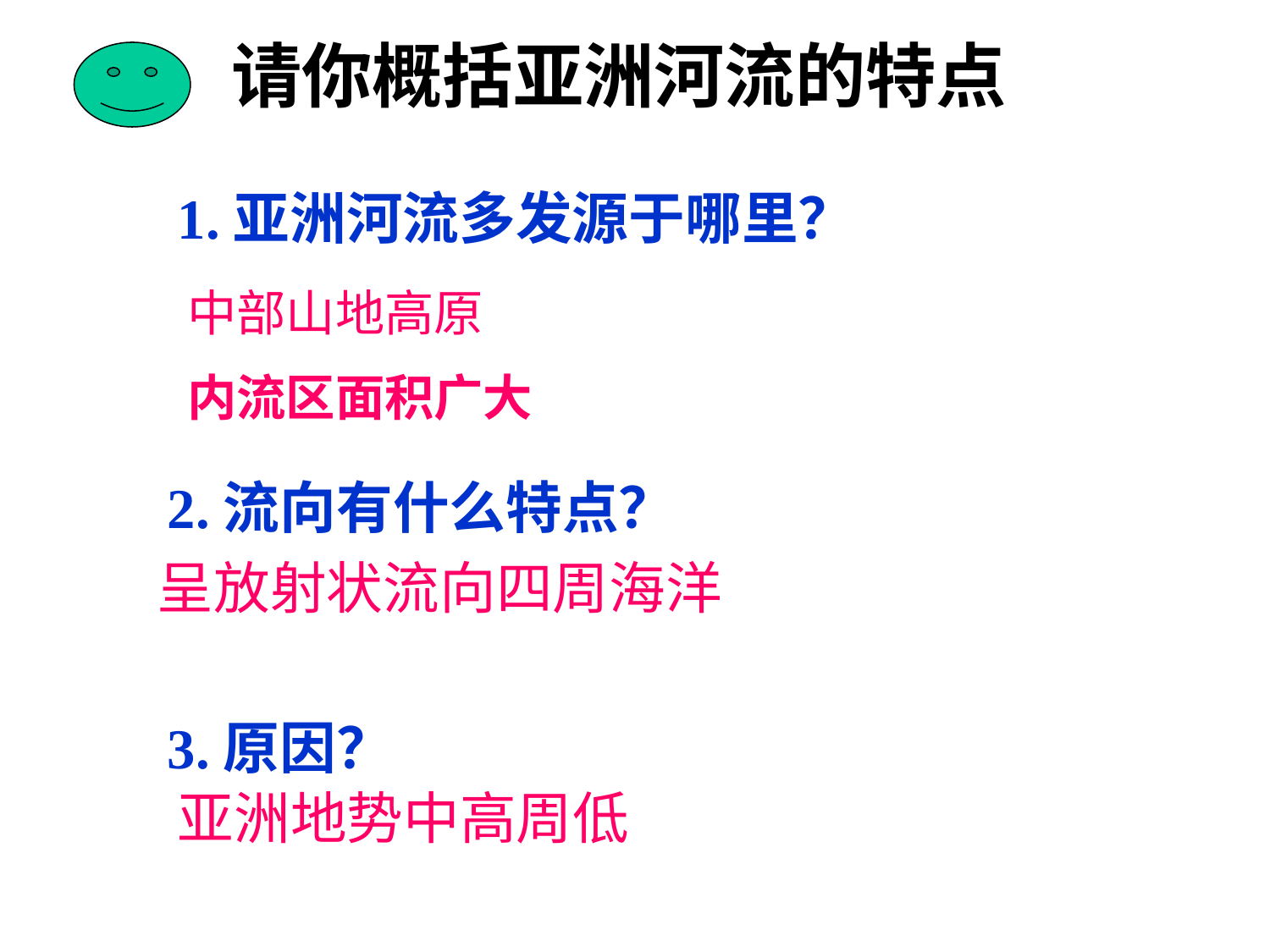

# 请你概括亚洲河流的特点

1.亚洲河流多发源于哪里？
中部山地高原
内流区面积广大
2.流向有什么特点？
呈放射状流向四周海洋
3.原因？
亚洲地势中高周低